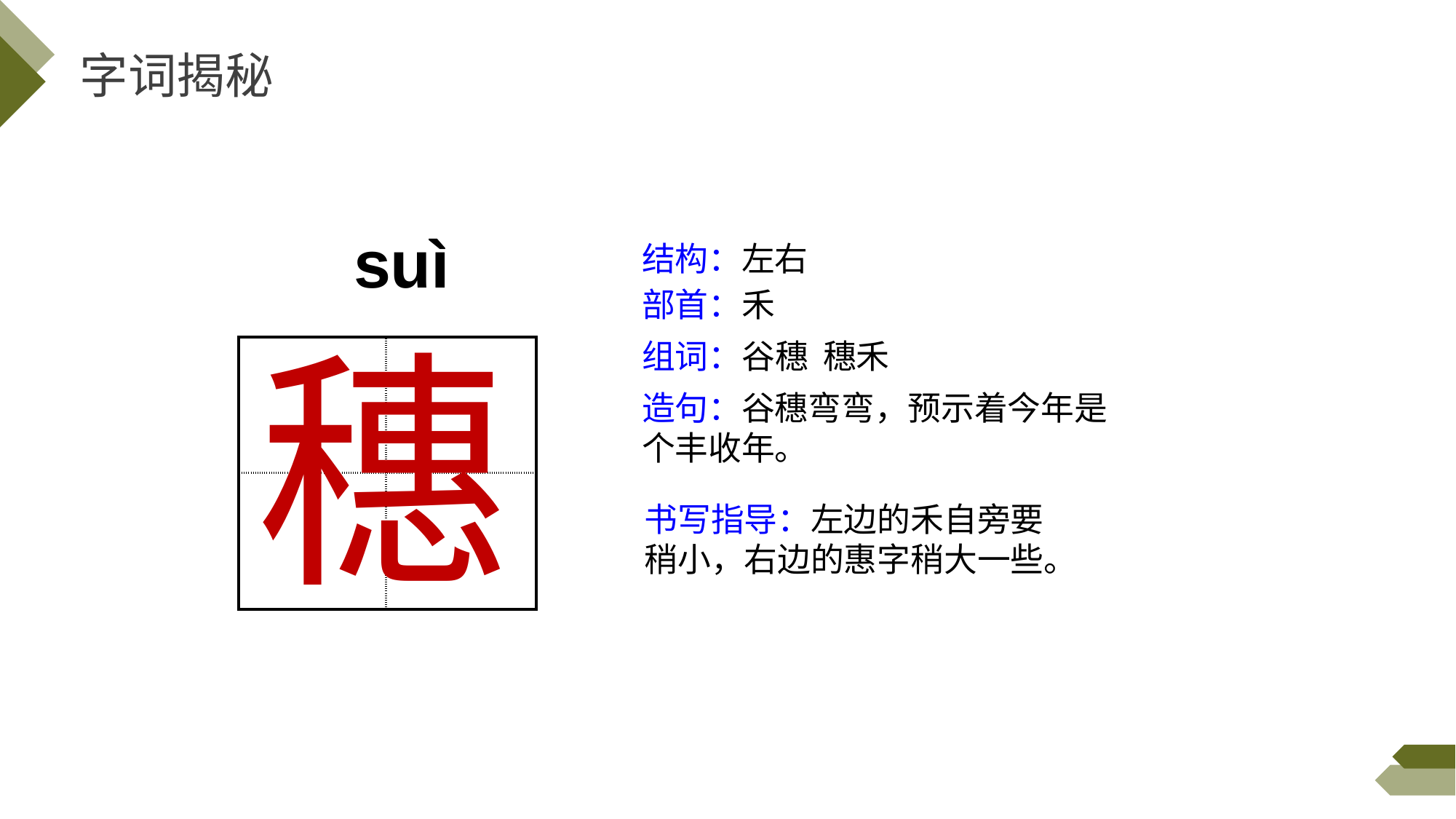

字词揭秘
suì
结构：左右
部首：禾
穗
组词：谷穗  穗禾
|  |  |
| --- | --- |
|  |  |
造句：谷穗弯弯，预示着今年是个丰收年。

书写指导：左边的禾自旁要稍小，右边的惠字稍大一些。